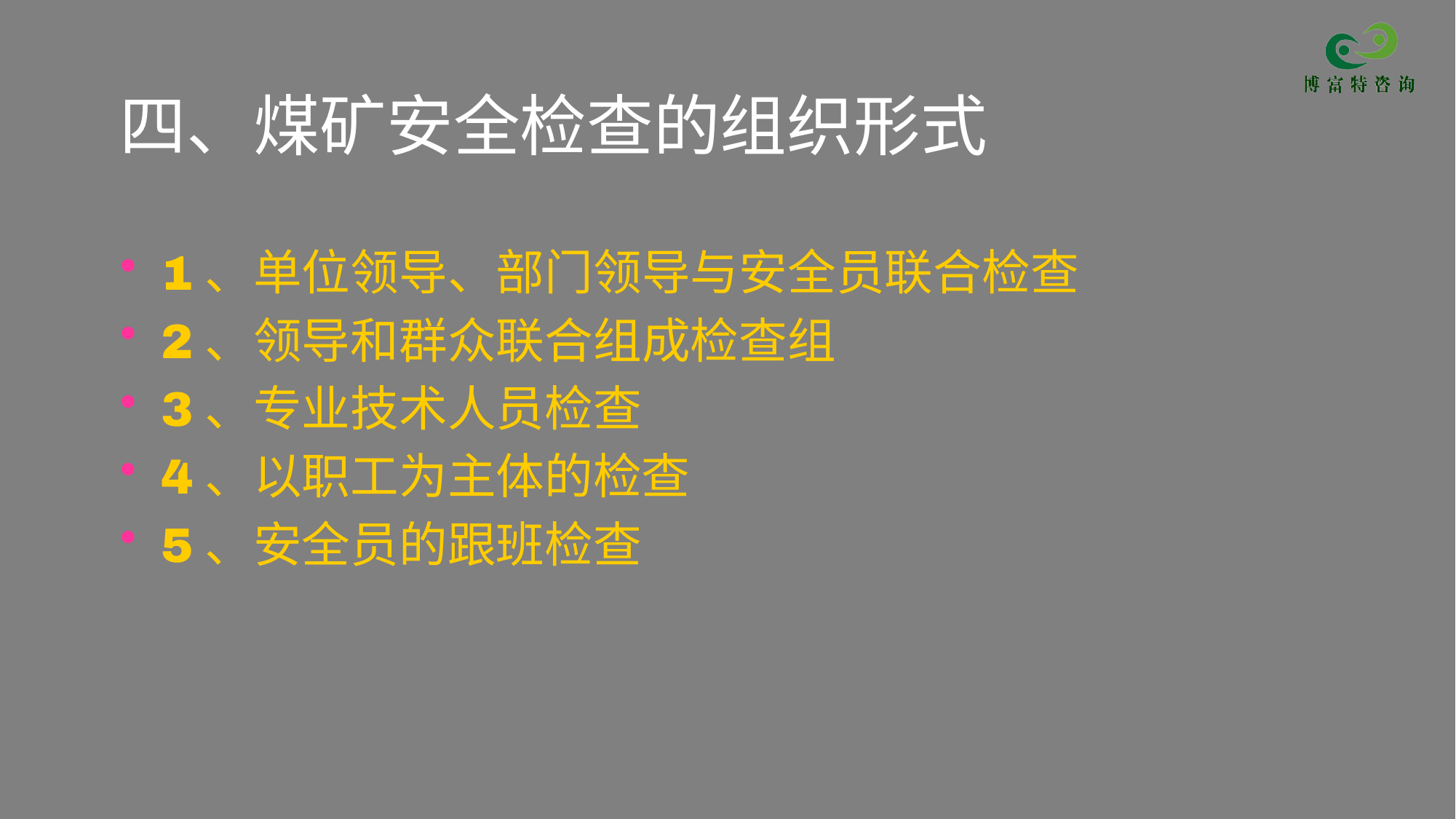

# 四、煤矿安全检查的组织形式
1、单位领导、部门领导与安全员联合检查
2、领导和群众联合组成检查组
3、专业技术人员检查
4、以职工为主体的检查
5、安全员的跟班检查